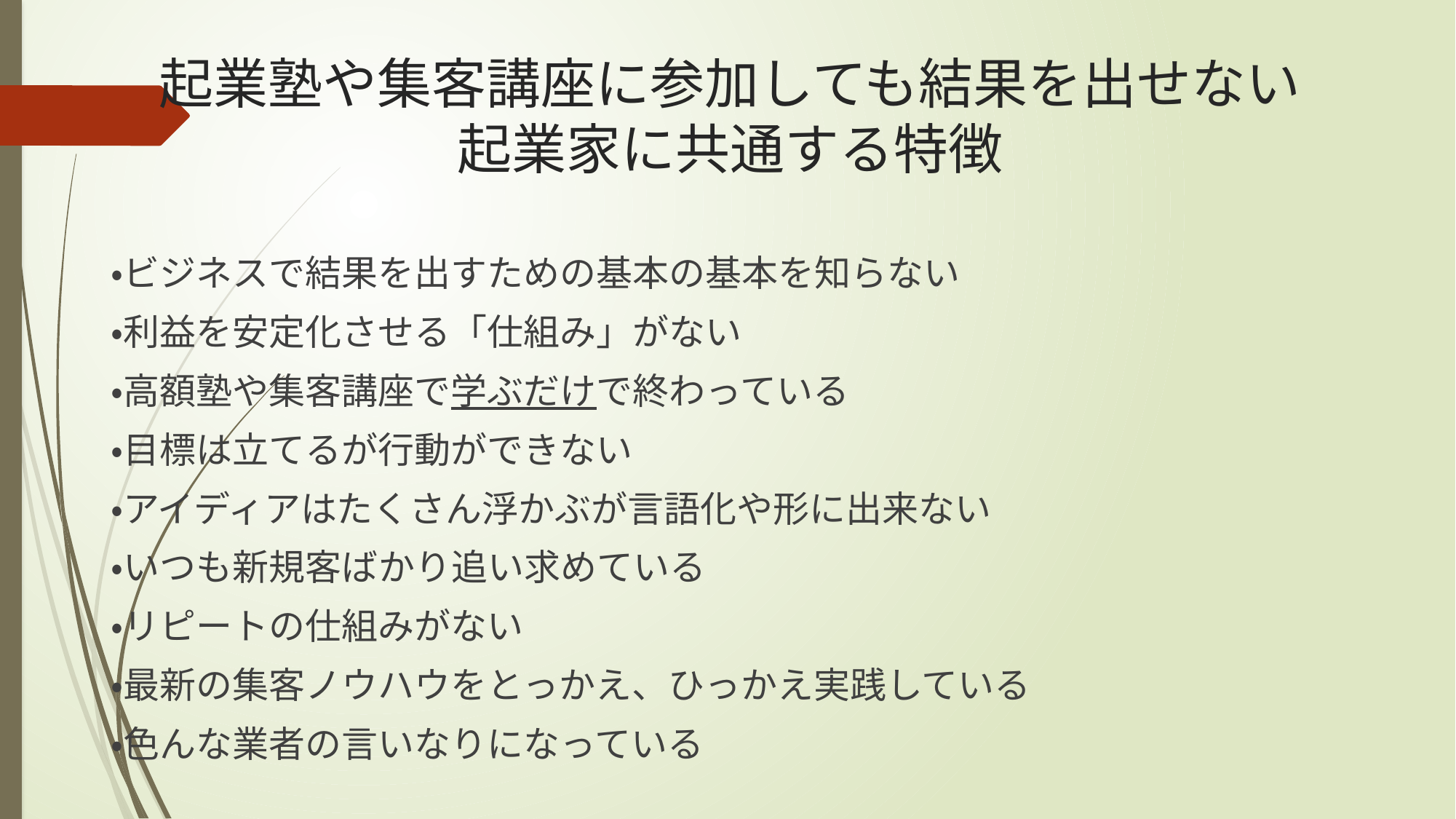

# 起業塾や集客講座に参加しても結果を出せない 起業家に共通する特徴
・ビジネスで結果を出すための基本の基本を知らない
・利益を安定化させる「仕組み」がない
・高額塾や集客講座で学ぶだけで終わっている
・目標は立てるが行動ができない
・アイディアはたくさん浮かぶが言語化や形に出来ない
・いつも新規客ばかり追い求めている
・リピートの仕組みがない
・最新の集客ノウハウをとっかえ、ひっかえ実践している
・色んな業者の言いなりになっている